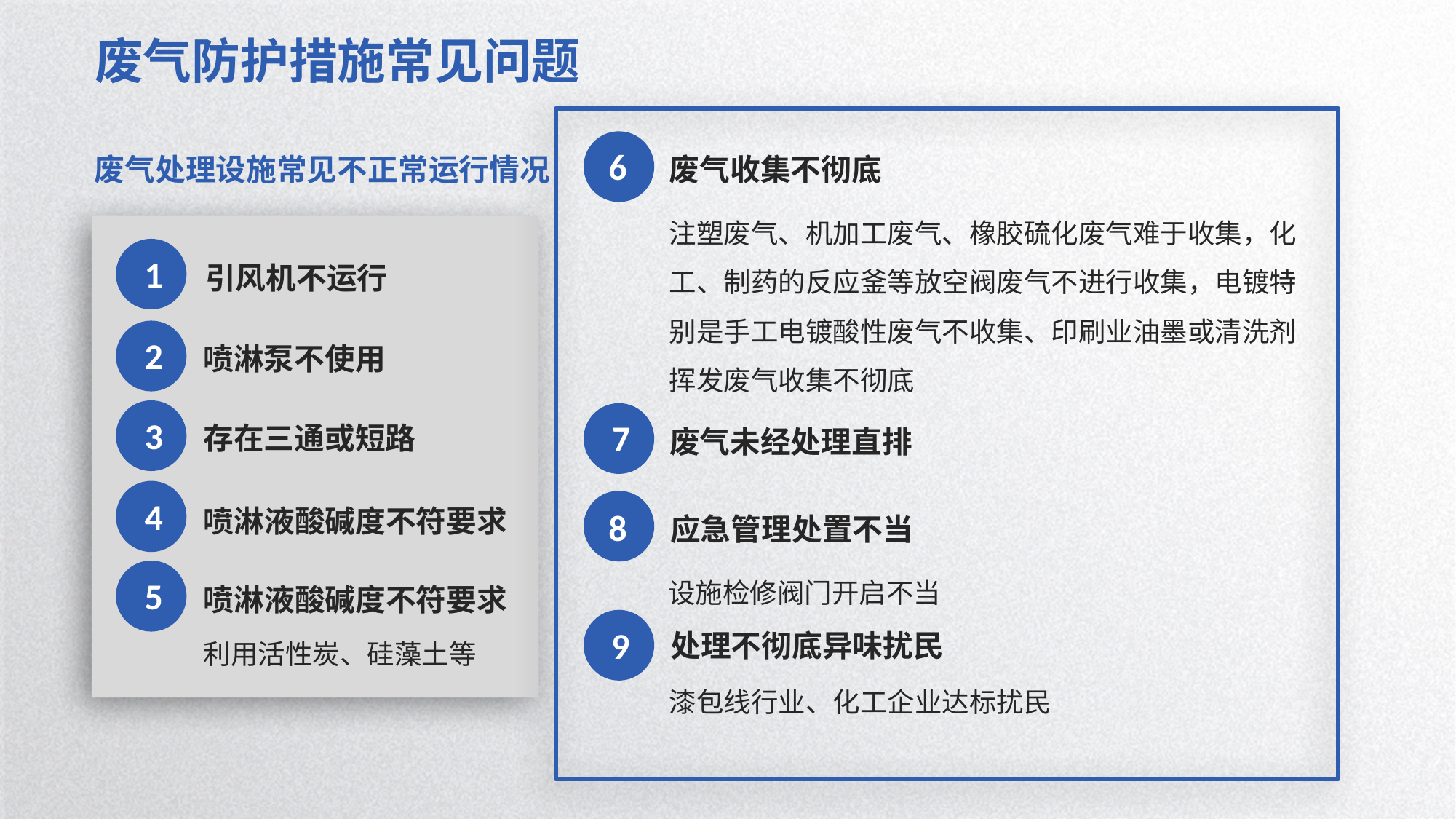

废气防护措施常见问题

6
废气处理设施常见不正常运行情况
废气收集不彻底
注塑废气、机加工废气、橡胶硫化废气难于收集，化工、制药的反应釜等放空阀废气不进行收集，电镀特别是手工电镀酸性废气不收集、印刷业油墨或清洗剂挥发废气收集不彻底

1
引风机不运行

2
喷淋泵不使用

3
7
存在三通或短路
废气未经处理直排

4

喷淋液酸碱度不符要求
8
应急管理处置不当
设施检修阀门开启不当

5
喷淋液酸碱度不符要求

9
处理不彻底异味扰民
利用活性炭、硅藻土等
漆包线行业、化工企业达标扰民